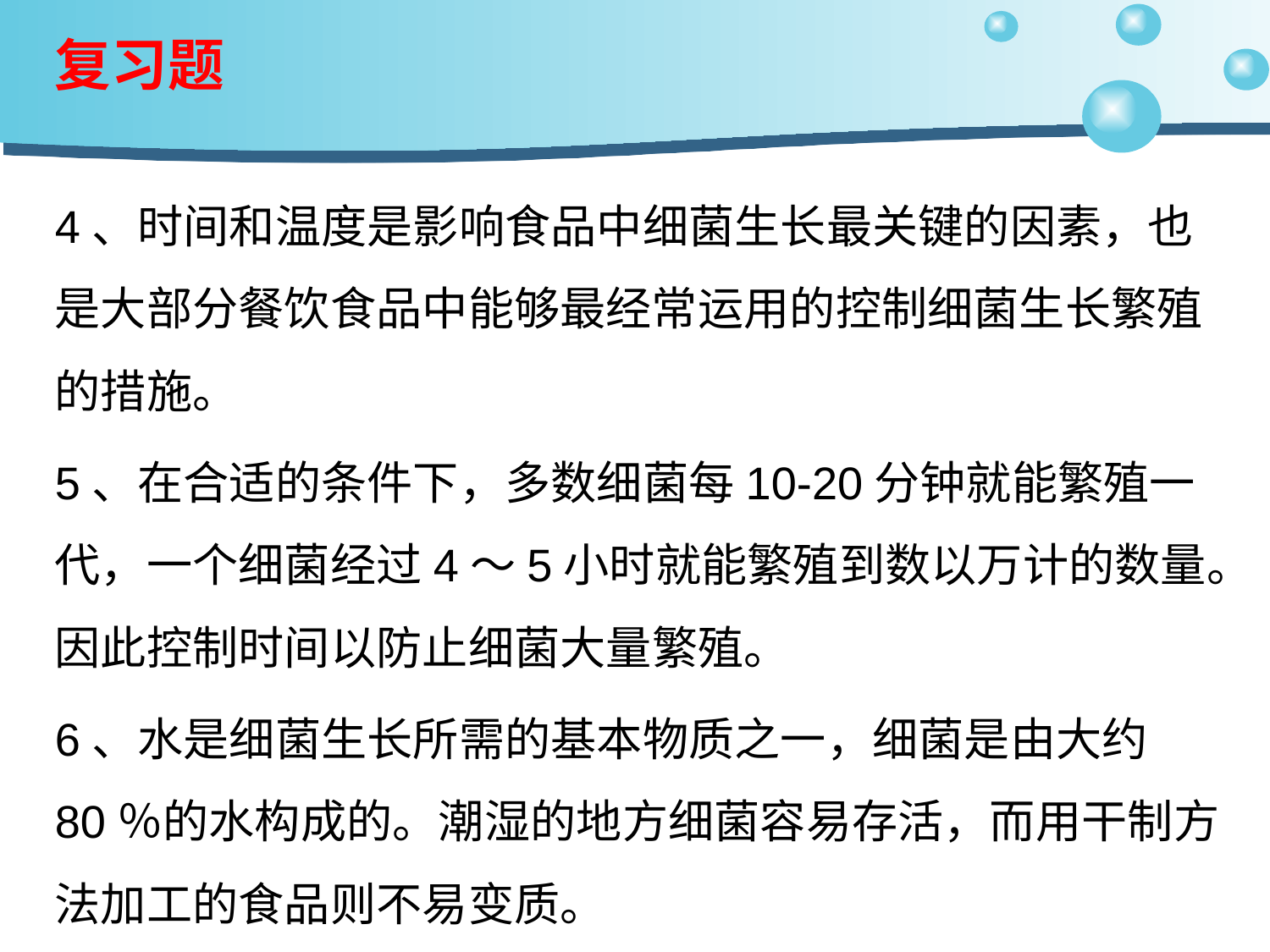

# 复习题
4、时间和温度是影响食品中细菌生长最关键的因素，也是大部分餐饮食品中能够最经常运用的控制细菌生长繁殖的措施。
5、在合适的条件下，多数细菌每10-20分钟就能繁殖一代，一个细菌经过4～5小时就能繁殖到数以万计的数量。因此控制时间以防止细菌大量繁殖。
6、水是细菌生长所需的基本物质之一，细菌是由大约80％的水构成的。潮湿的地方细菌容易存活，而用干制方法加工的食品则不易变质。